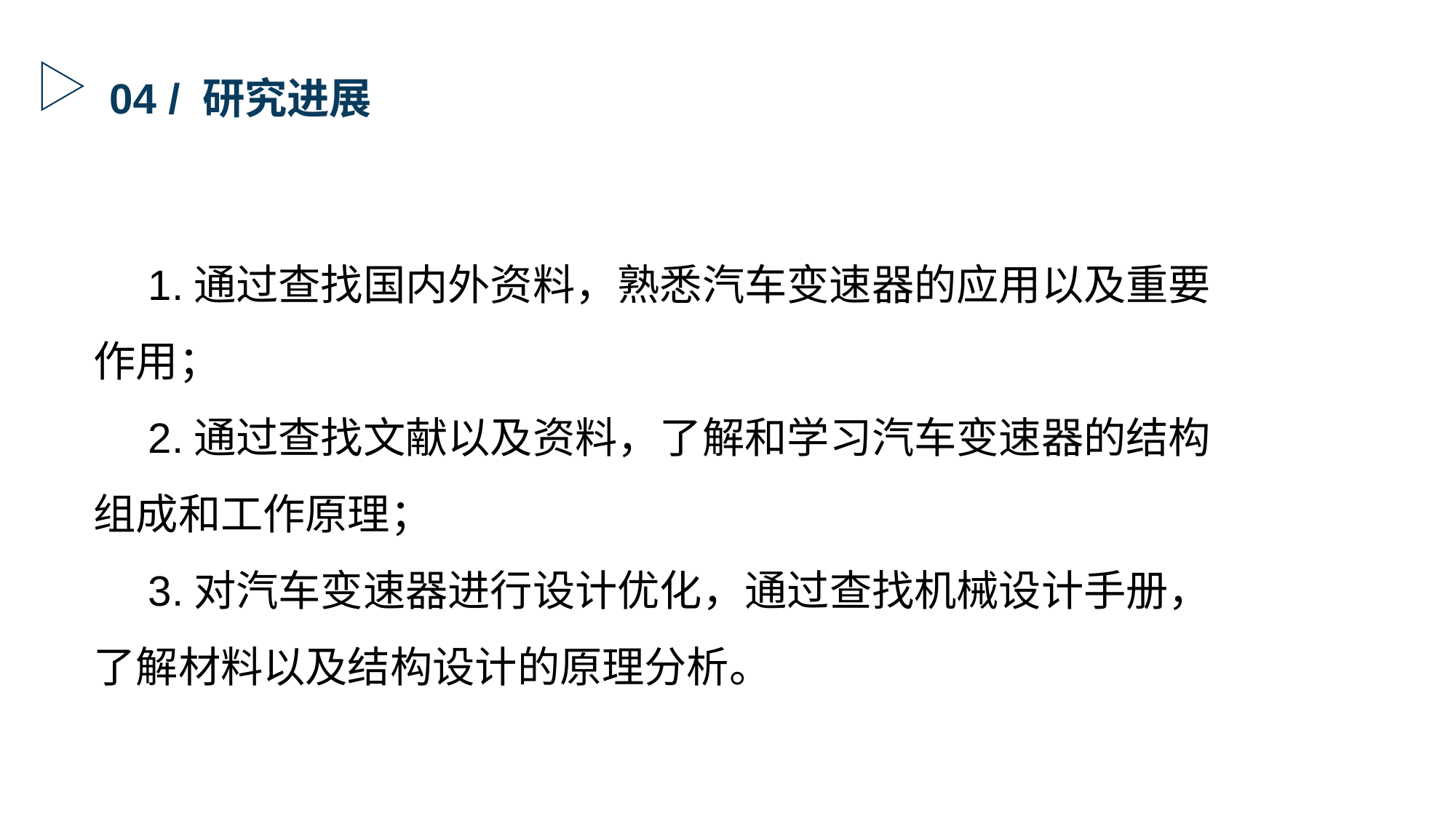

04 / 研究进展

1.通过查找国内外资料，熟悉汽车变速器的应用以及重要作用；
2.通过查找文献以及资料，了解和学习汽车变速器的结构组成和工作原理；
3.对汽车变速器进行设计优化，通过查找机械设计手册，了解材料以及结构设计的原理分析。